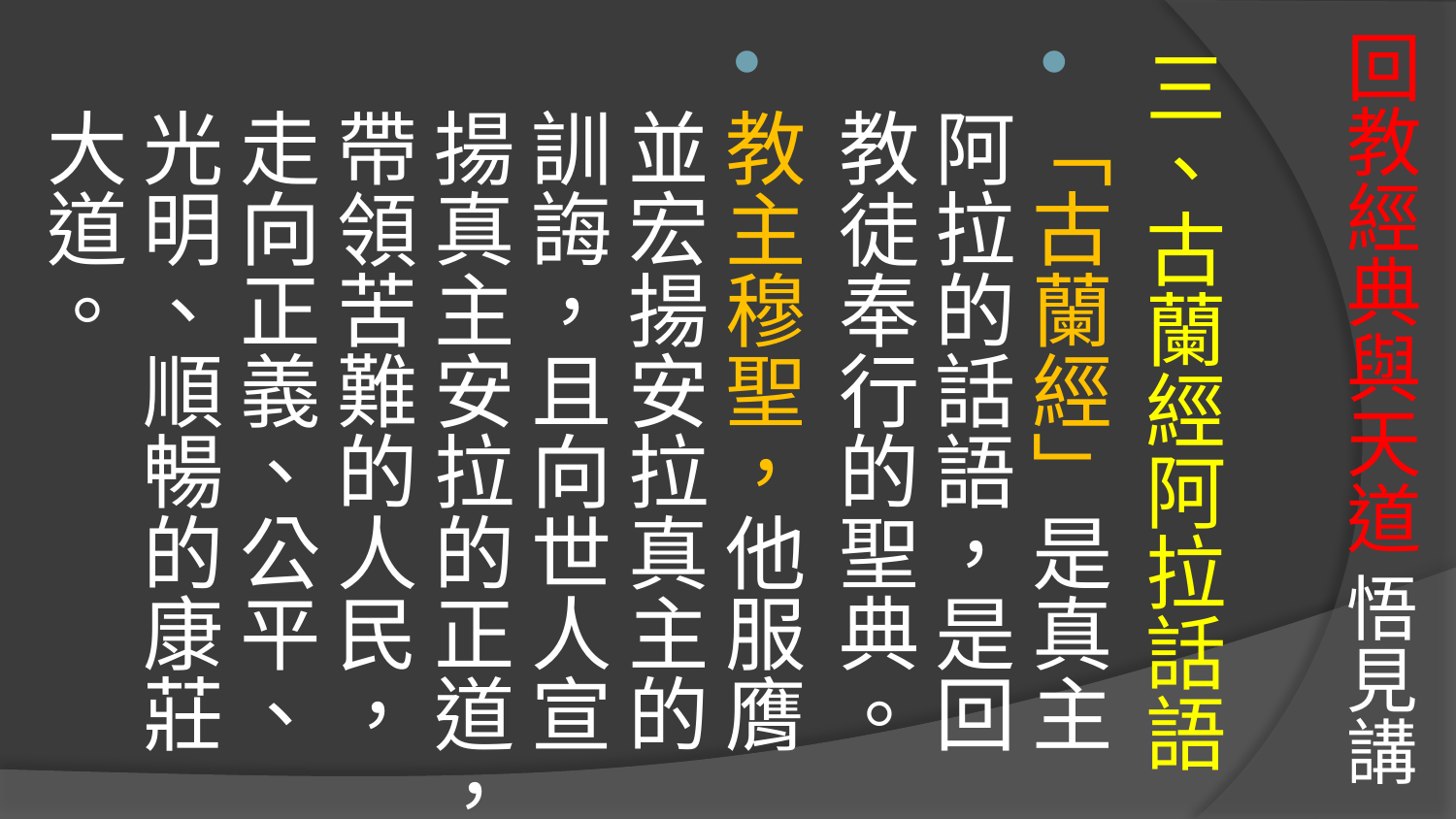

# 回教經典與天道 悟見講
三、古蘭經阿拉話語
「古蘭經」是真主阿拉的話語，是回教徒奉行的聖典。
教主穆聖，他服膺並宏揚安拉真主的訓誨，且向世人宣揚真主安拉的正道，帶領苦難的人民，走向正義、公平、光明、順暢的康莊大道。